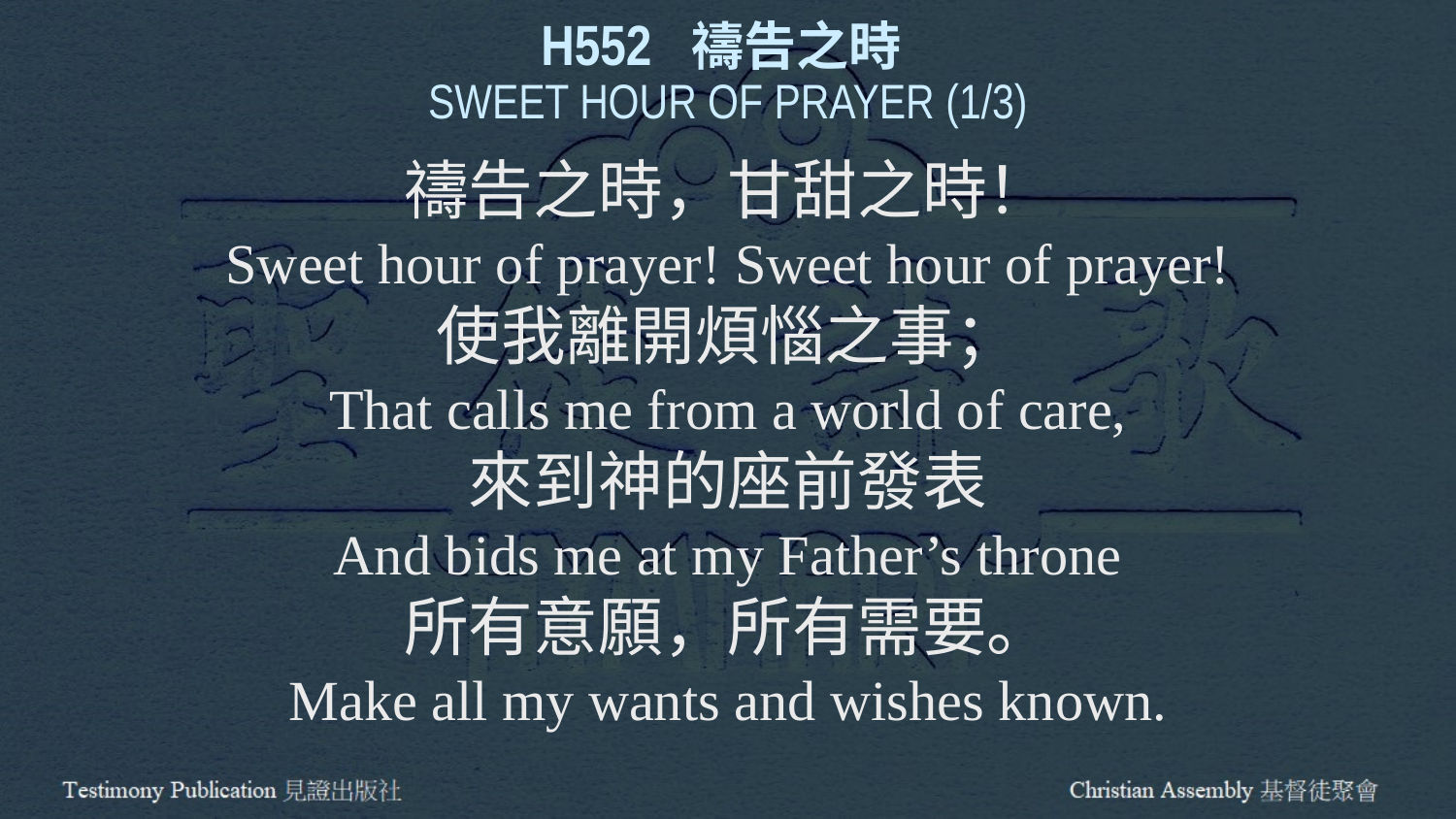

H552  禱告之時
SWEET HOUR OF PRAYER (1/3)
禱告之時，甘甜之時！
Sweet hour of prayer! Sweet hour of prayer!
使我離開煩惱之事；
That calls me from a world of care,
來到神的座前發表
And bids me at my Father’s throne
所有意願，所有需要。
Make all my wants and wishes known.